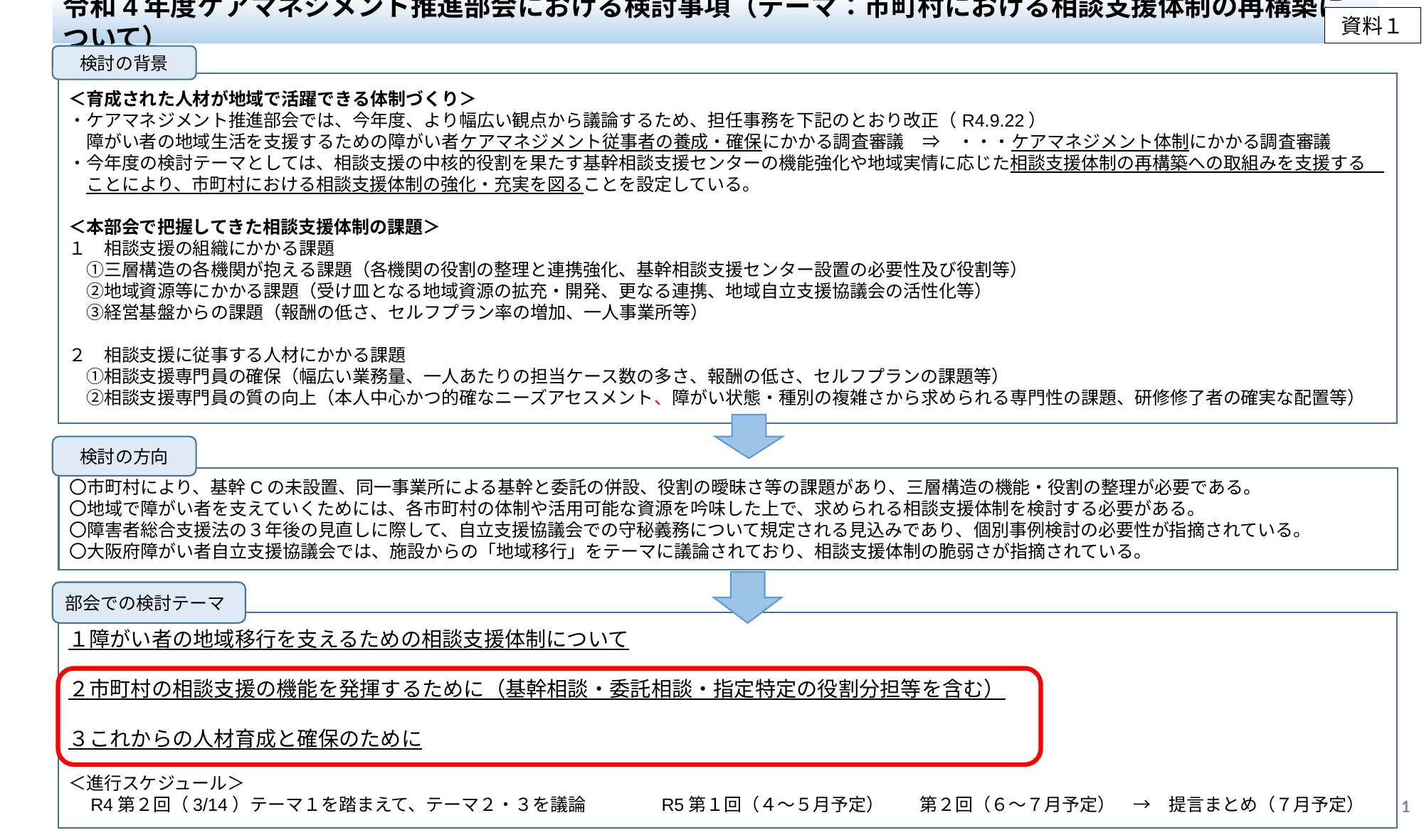

令和4年度ケアマネジメント推進部会における検討事項（テーマ：市町村における相談支援体制の再構築について）
資料１
検討の背景
＜育成された人材が地域で活躍できる体制づくり＞
・ケアマネジメント推進部会では、今年度、より幅広い観点から議論するため、担任事務を下記のとおり改正（R4.9.22）
　障がい者の地域生活を支援するための障がい者ケアマネジメント従事者の養成・確保にかかる調査審議　⇒　・・・ケアマネジメント体制にかかる調査審議
・今年度の検討テーマとしては、相談支援の中核的役割を果たす基幹相談支援センターの機能強化や地域実情に応じた相談支援体制の再構築への取組みを支援する
　ことにより、市町村における相談支援体制の強化・充実を図ることを設定している。

＜本部会で把握してきた相談支援体制の課題＞
１　相談支援の組織にかかる課題
　①三層構造の各機関が抱える課題（各機関の役割の整理と連携強化、基幹相談支援センター設置の必要性及び役割等）
　②地域資源等にかかる課題（受け皿となる地域資源の拡充・開発、更なる連携、地域自立支援協議会の活性化等）
　③経営基盤からの課題（報酬の低さ、セルフプラン率の増加、一人事業所等）

２　相談支援に従事する人材にかかる課題
　①相談支援専門員の確保（幅広い業務量、一人あたりの担当ケース数の多さ、報酬の低さ、セルフプランの課題等）
　②相談支援専門員の質の向上（本人中心かつ的確なニーズアセスメント、障がい状態・種別の複雑さから求められる専門性の課題、研修修了者の確実な配置等）

検討の方向
〇市町村により、基幹Cの未設置、同一事業所による基幹と委託の併設、役割の曖昧さ等の課題があり、三層構造の機能・役割の整理が必要である。
〇地域で障がい者を支えていくためには、各市町村の体制や活用可能な資源を吟味した上で、求められる相談支援体制を検討する必要がある。
〇障害者総合支援法の３年後の見直しに際して、自立支援協議会での守秘義務について規定される見込みであり、個別事例検討の必要性が指摘されている。
〇大阪府障がい者自立支援協議会では、施設からの「地域移行」をテーマに議論されており、相談支援体制の脆弱さが指摘されている。

部会での検討テーマ
１障がい者の地域移行を支えるための相談支援体制について

２市町村の相談支援の機能を発揮するために（基幹相談・委託相談・指定特定の役割分担等を含む）

３これからの人材育成と確保のために

＜進行スケジュール＞
　R4第２回（3/14）テーマ１を踏まえて、テーマ２・３を議論　　　　R5第１回（４～５月予定）　　第２回（６～７月予定）　→　提言まとめ（７月予定）

1